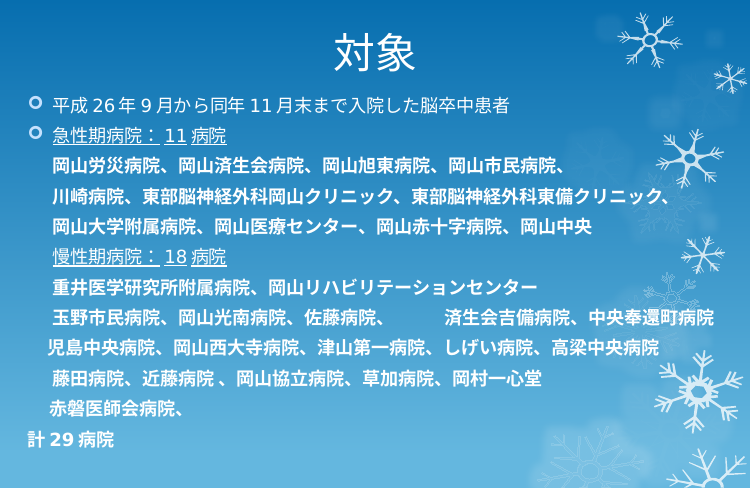

# 対象
平成26年9月から同年11月末まで入院した脳卒中患者
急性期病院：11病院
	岡山労災病院、岡山済生会病院、岡山旭東病院、岡山市民病院、
	川崎病院、東部脳神経外科岡山クリニック、東部脳神経外科東備クリニック、
	岡山大学附属病院、岡山医療センター、岡山赤十字病院、岡山中央
	慢性期病院：18病院
	重井医学研究所附属病院、岡山リハビリテーションセンター
	玉野市民病院、岡山光南病院、佐藤病院、	済生会吉備病院、中央奉還町病院
    児島中央病院、岡山西大寺病院、津山第一病院、しげい病院、高梁中央病院
	藤田病院、近藤病院 、岡山協立病院、草加病院、岡村一心堂
　 赤磐医師会病院、
計29病院